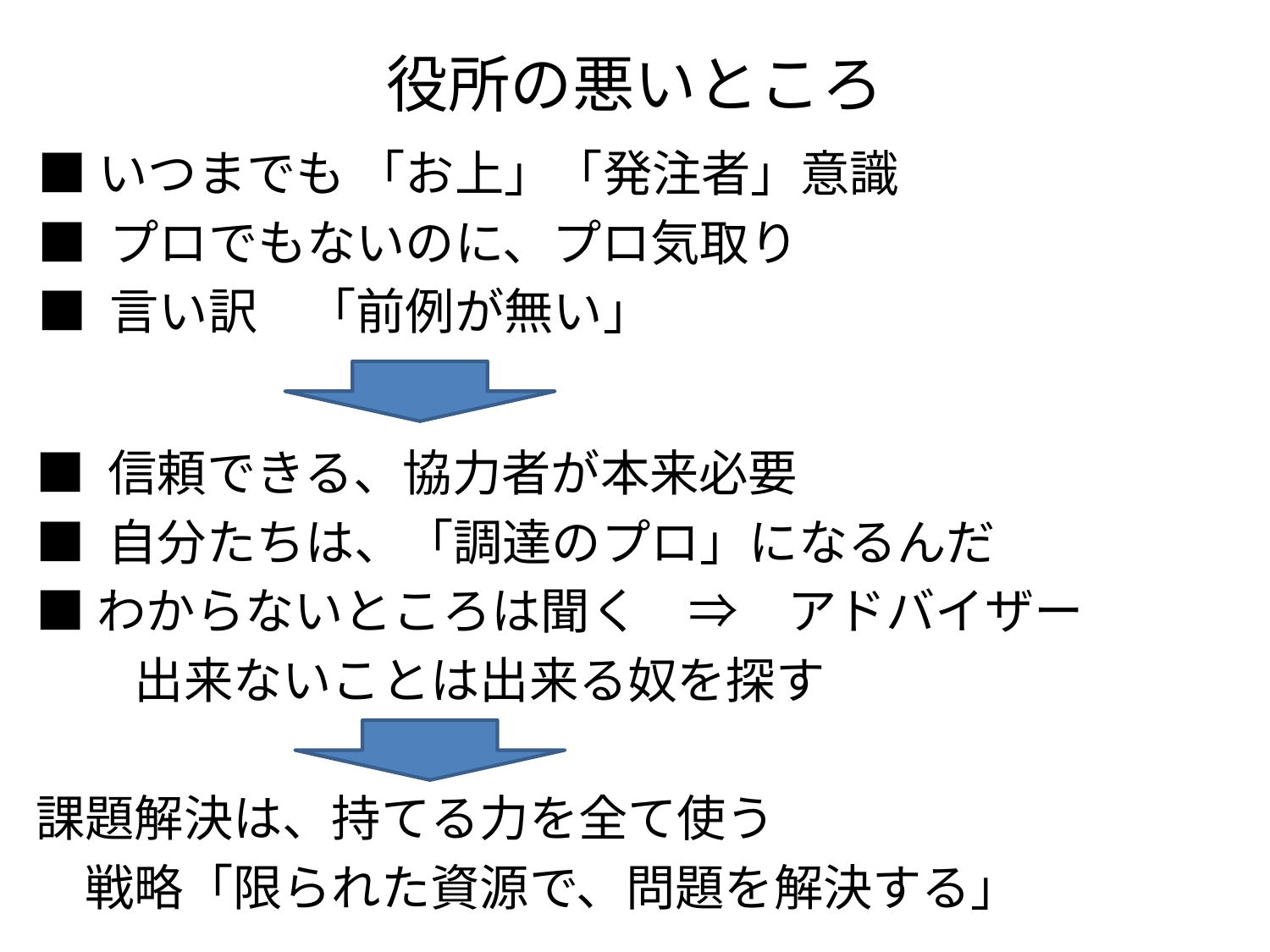

# 役所の悪いところ
■いつまでも 「お上」「発注者」意識
■ プロでもないのに、プロ気取り
■ 言い訳　「前例が無い」

■ 信頼できる、協力者が本来必要
■ 自分たちは、「調達のプロ」になるんだ
■わからないところは聞く　⇒　アドバイザー
　　出来ないことは出来る奴を探す

課題解決は、持てる力を全て使う
　戦略「限られた資源で、問題を解決する」